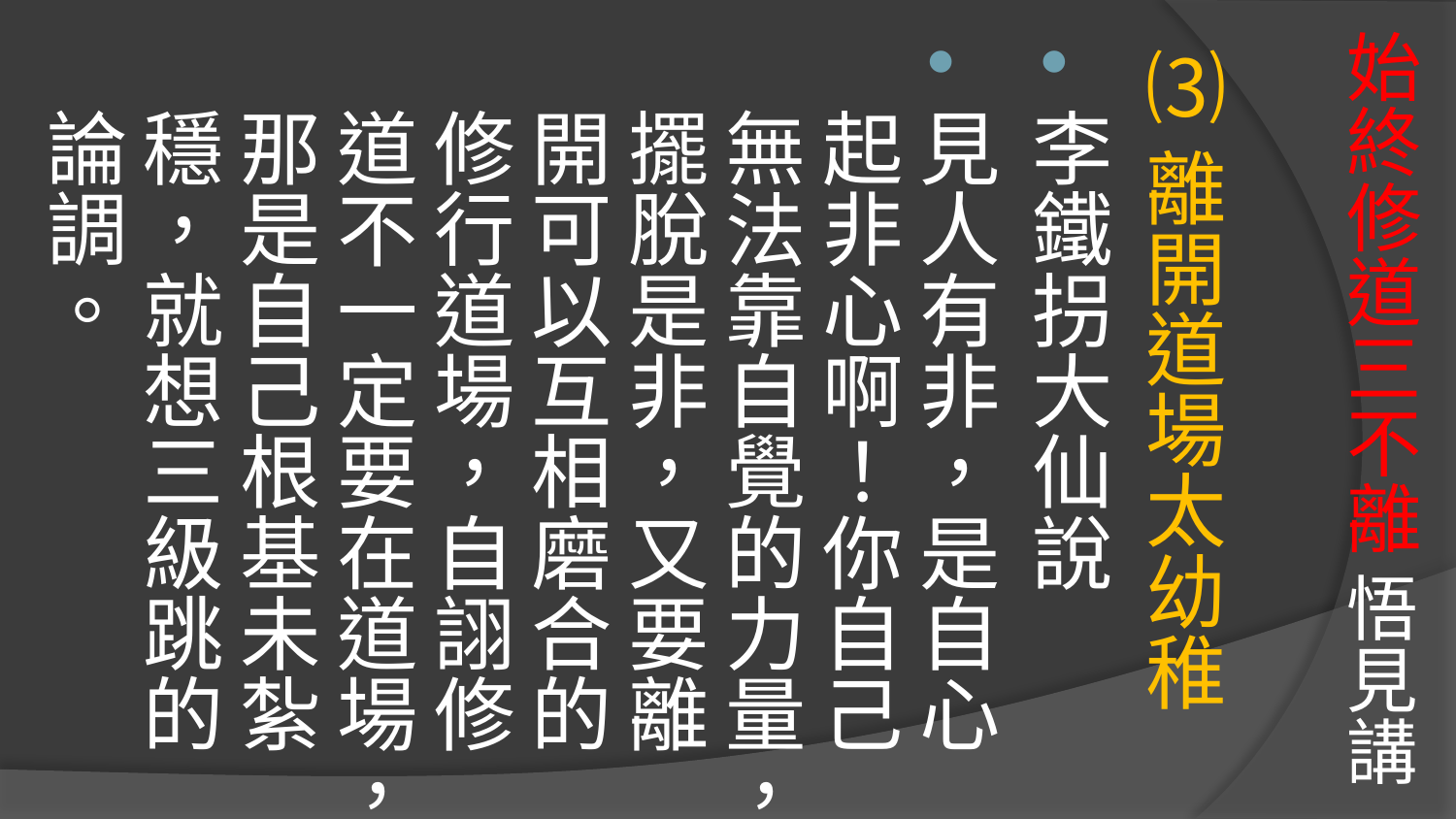

# 始終修道三不離 悟見講
⑶離開道場太幼稚
李鐵拐大仙說
見人有非，是自心起非心啊！你自己無法靠自覺的力量，擺脫是非，又要離開可以互相磨合的修行道場，自詡修道不一定要在道場，那是自己根基未紮穩，就想三級跳的論調。